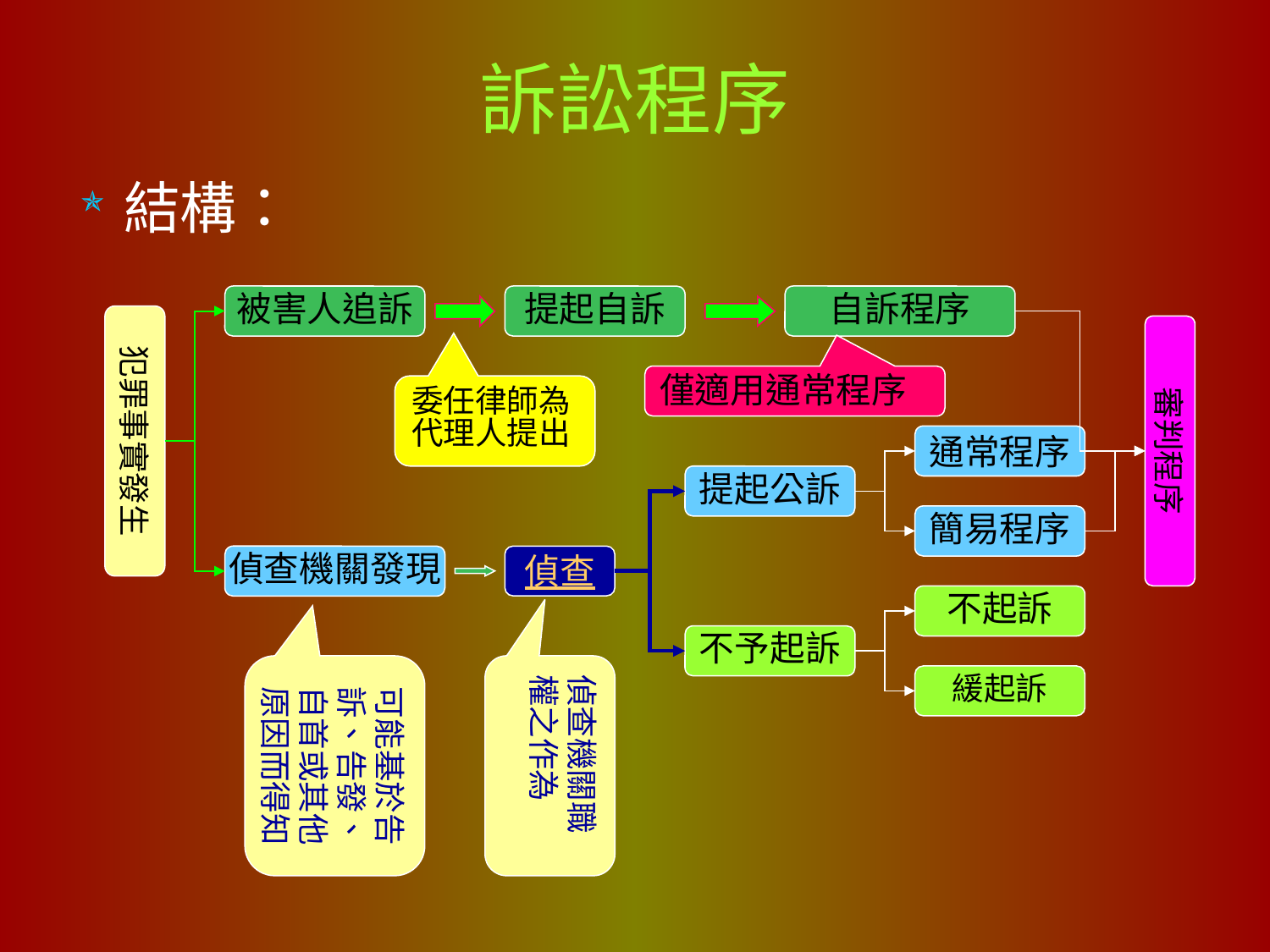

# 訴訟程序
結構：
被害人追訴
提起自訴
自訴程序

犯罪事實發生
審判程序
僅適用通常程序
委任律師為代理人提出
通常程序
提起公訴
簡易程序
偵查機關發現
偵查

不起訴
不予起訴
可能基於告訴、告發、自首或其他原因而得知
偵查機關職權之作為
緩起訴